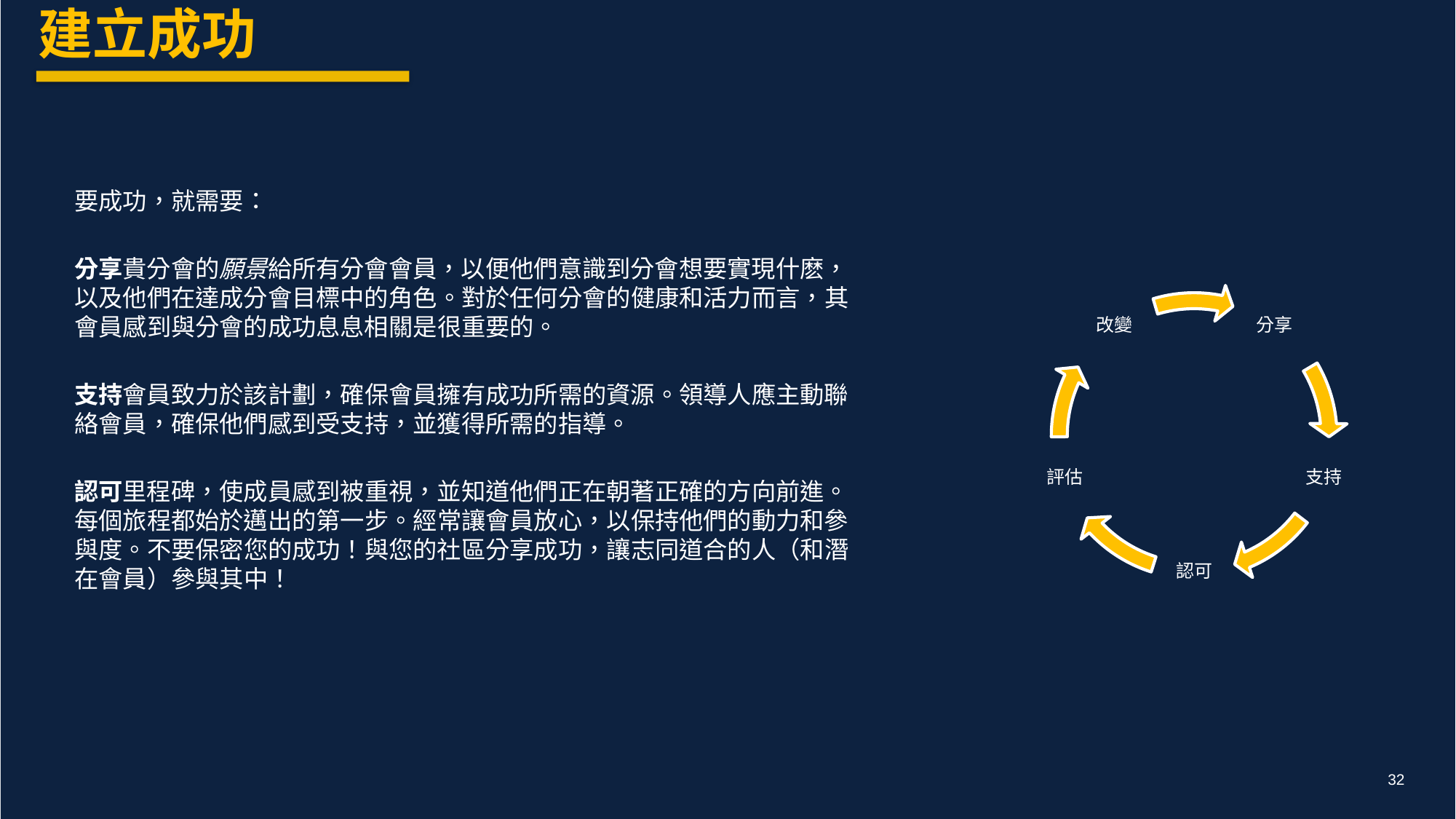

建立成功

要成功，就需要：

分享貴分會的願景給所有分會會員，以便他們意識到分會想要實現什麽，以及他們在達成分會目標中的角色。對於任何分會的健康和活力而言，其會員感到與分會的成功息息相關是很重要的。

支持會員致力於該計劃，確保會員擁有成功所需的資源。領導人應主動聯絡會員，確保他們感到受支持，並獲得所需的指導。

認可里程碑，使成員感到被重視，並知道他們正在朝著正確的方向前進。每個旅程都始於邁出的第一步。經常讓會員放心，以保持他們的動力和參與度。不要保密您的成功！與您的社區分享成功，讓志同道合的人（和潛在會員）參與其中！

分享
支持
認可
評估
改變
32